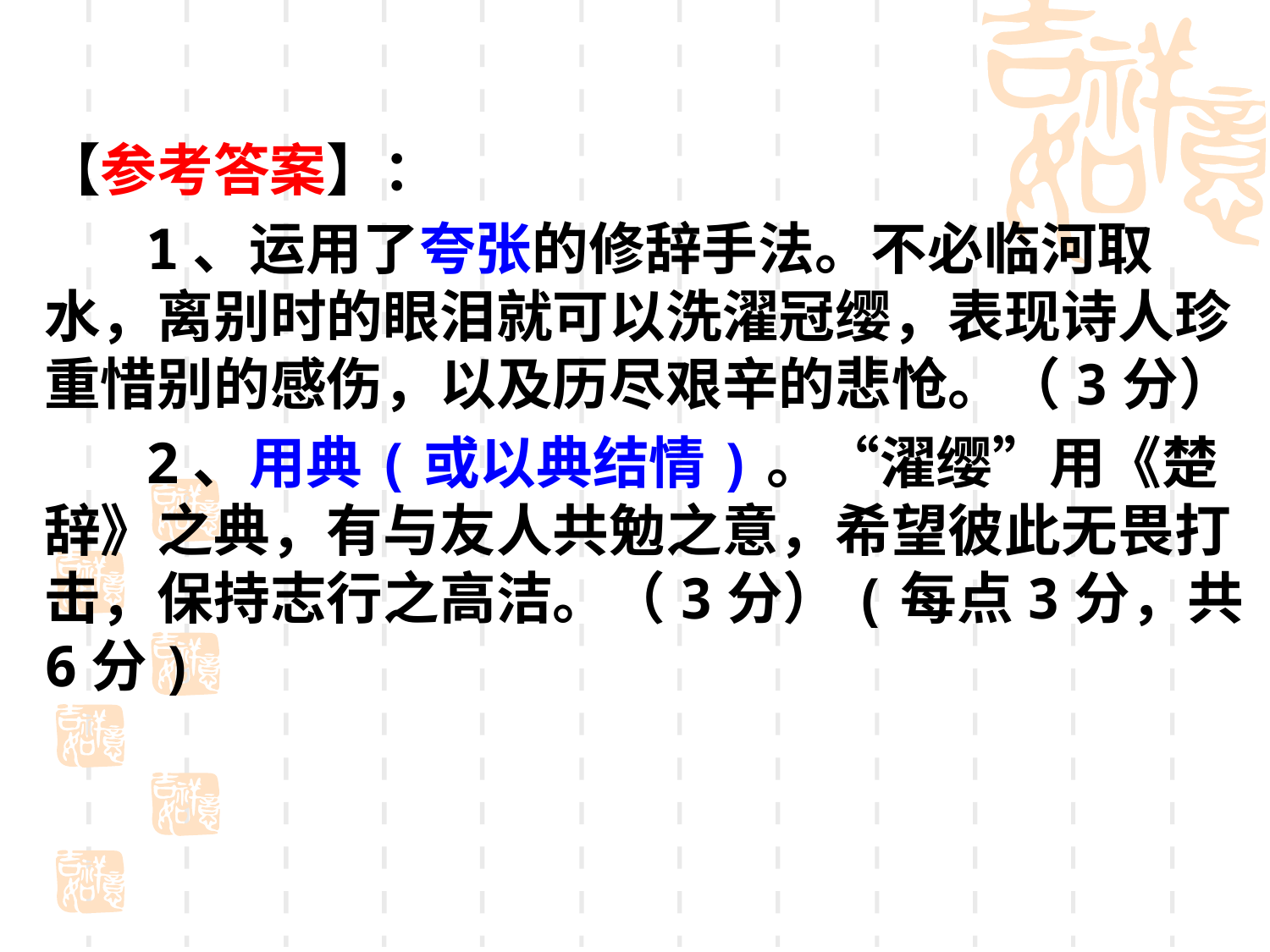

【参考答案】：
   1、运用了夸张的修辞手法。不必临河取水，离别时的眼泪就可以洗濯冠缨，表现诗人珍重惜别的感伤，以及历尽艰辛的悲怆。（3分）
   2、用典(或以典结情)。“濯缨”用《楚辞》之典，有与友人共勉之意，希望彼此无畏打击，保持志行之高洁。（3分）(每点3分，共6分)